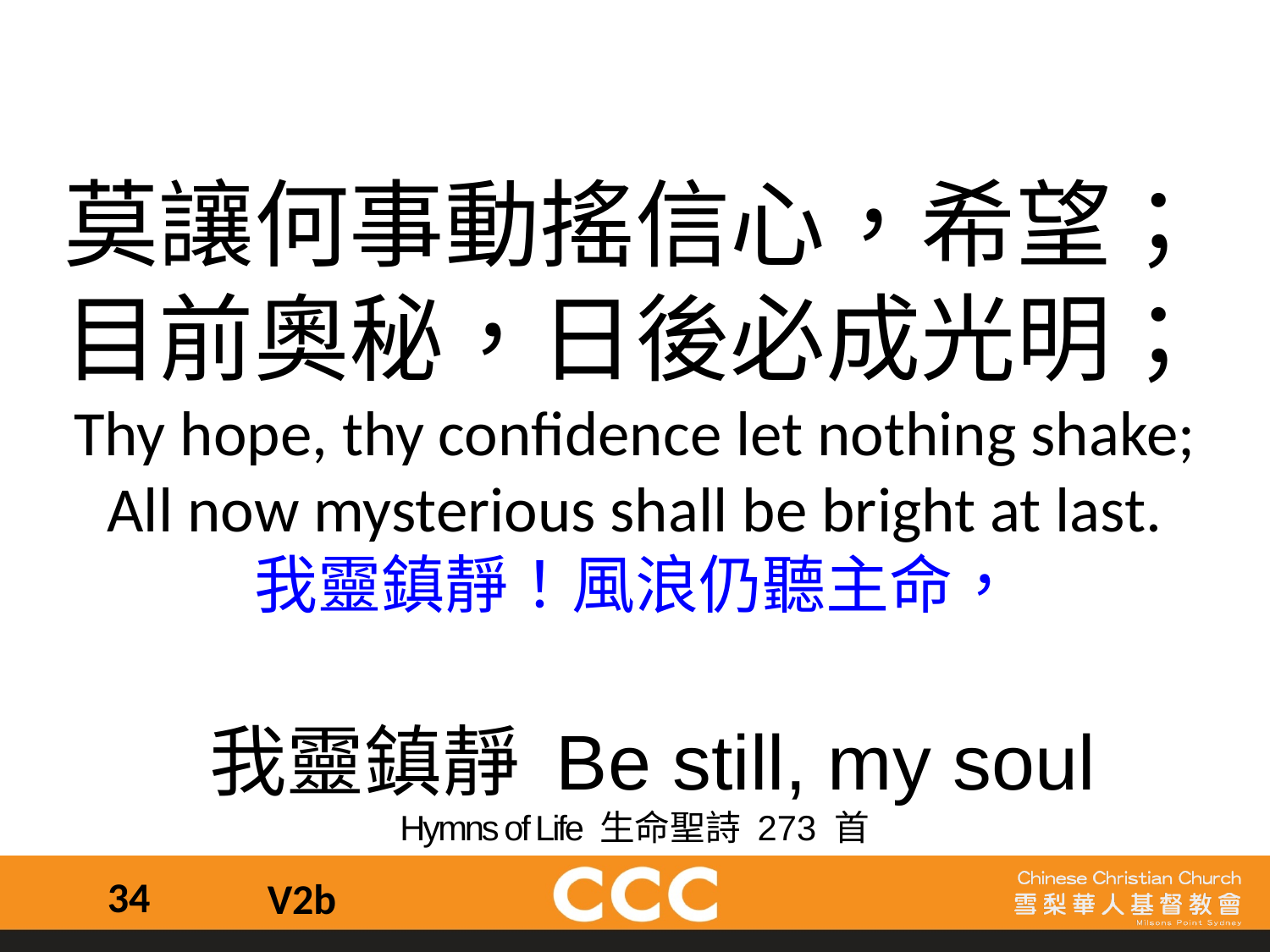

莫讓何事動搖信心，希望；
目前奧秘，日後必成光明；
Thy hope, thy confidence let nothing shake;
All now mysterious shall be bright at last.
我靈鎮靜！風浪仍聽主命，
 我靈鎮靜 Be still, my soul
Hymns of Life 生命聖詩 273 首
34
V2b